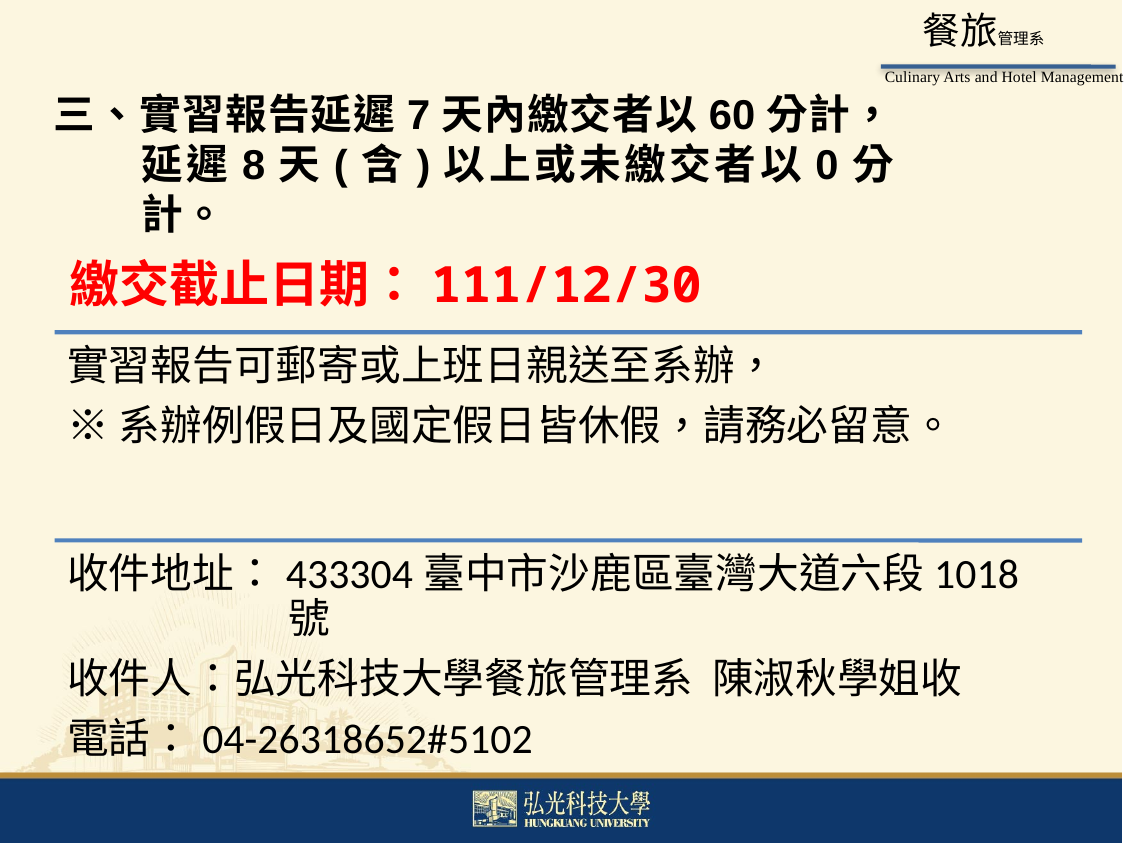

三、實習報告延遲7天內繳交者以60分計，延遲8天(含)以上或未繳交者以0分計。
繳交截止日期：111/12/30
實習報告可郵寄或上班日親送至系辦，
※系辦例假日及國定假日皆休假，請務必留意。
收件地址：433304臺中市沙鹿區臺灣大道六段1018號
收件人：弘光科技大學餐旅管理系  陳淑秋學姐收
電話：04-26318652#5102